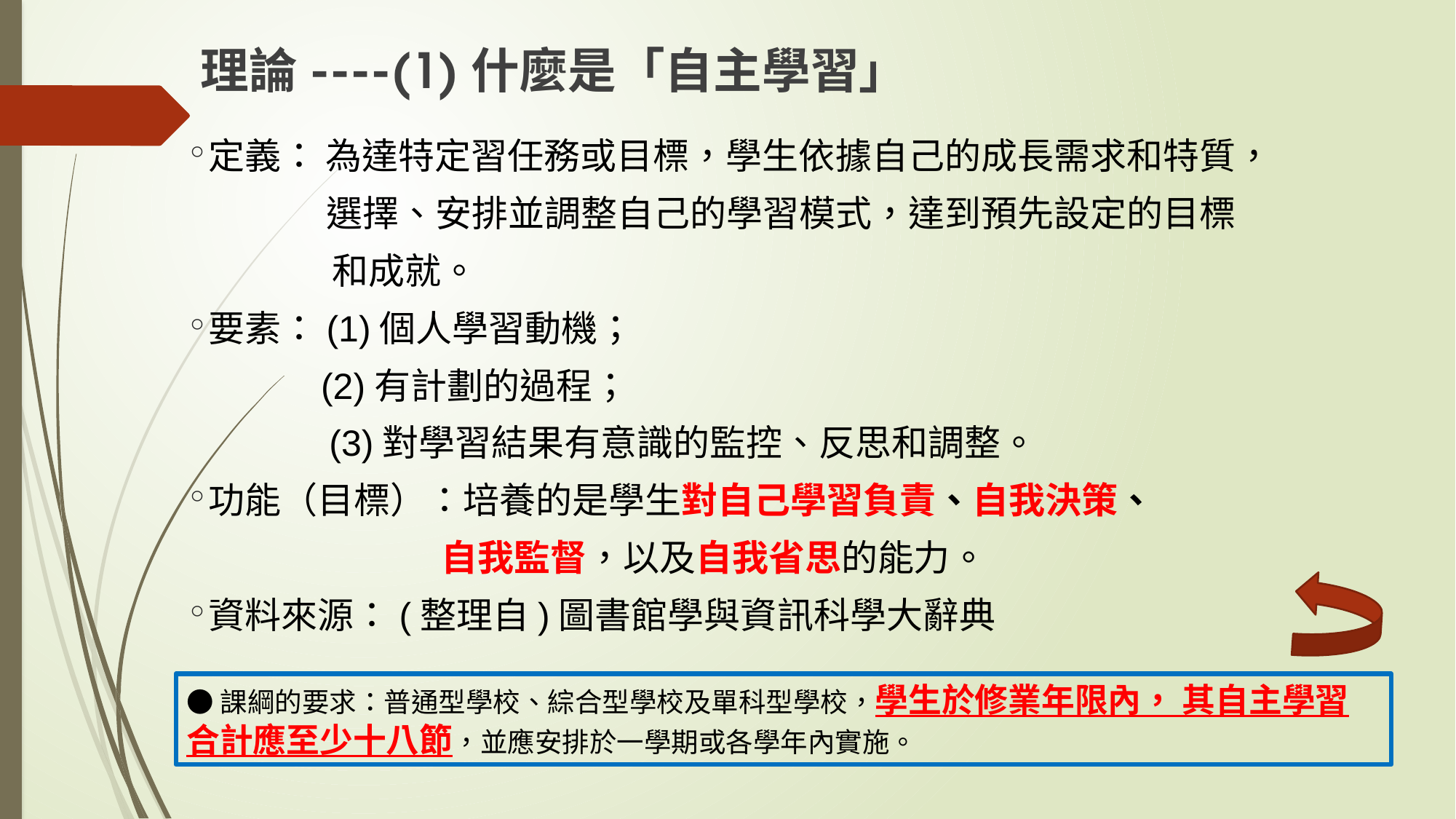

理論----(1)什麼是「自主學習」
#
定義： 為達特定習任務或目標，學生依據自己的成長需求和特質，
                選擇、安排並調整自己的學習模式，達到預先設定的目標
　　　　和成就。
要素：(1)個人學習動機；
　　　  (2)有計劃的過程；
              (3)對學習結果有意識的監控、反思和調整。
功能（目標）：培養的是學生對自己學習負責、自我決策、
                              自我監督，以及自我省思的能力。
資料來源：(整理自)圖書館學與資訊科學大辭典

●課綱的要求：普通型學校、綜合型學校及單科型學校，學生於修業年限內， 其自主學習合計應至少十八節，並應安排於一學期或各學年內實施。